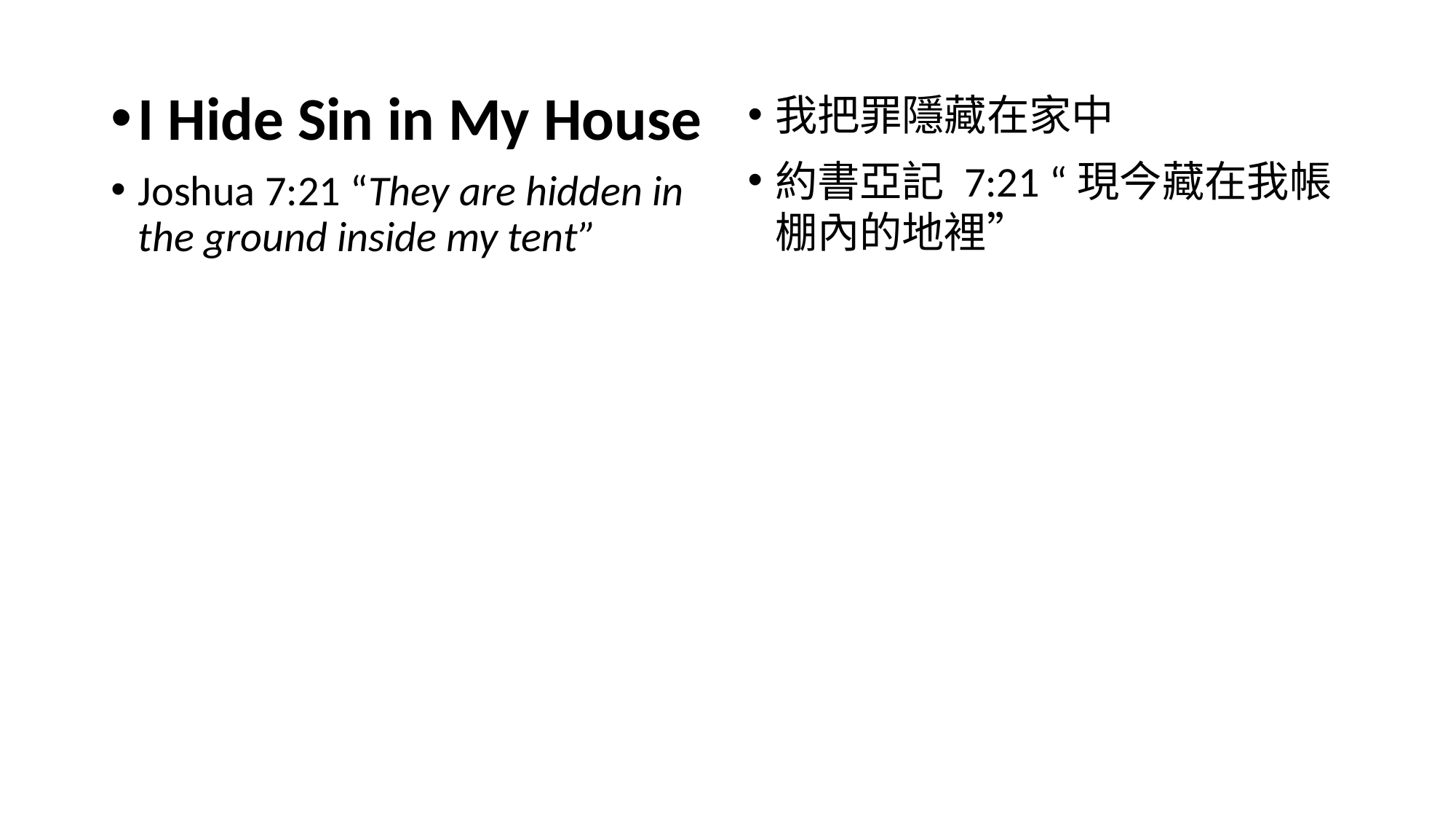

I Hide Sin in My House
Joshua 7:21 “They are hidden in the ground inside my tent”

我把罪隱藏在家中
約書亞記 7:21 “現今藏在我帳棚內的地裡”